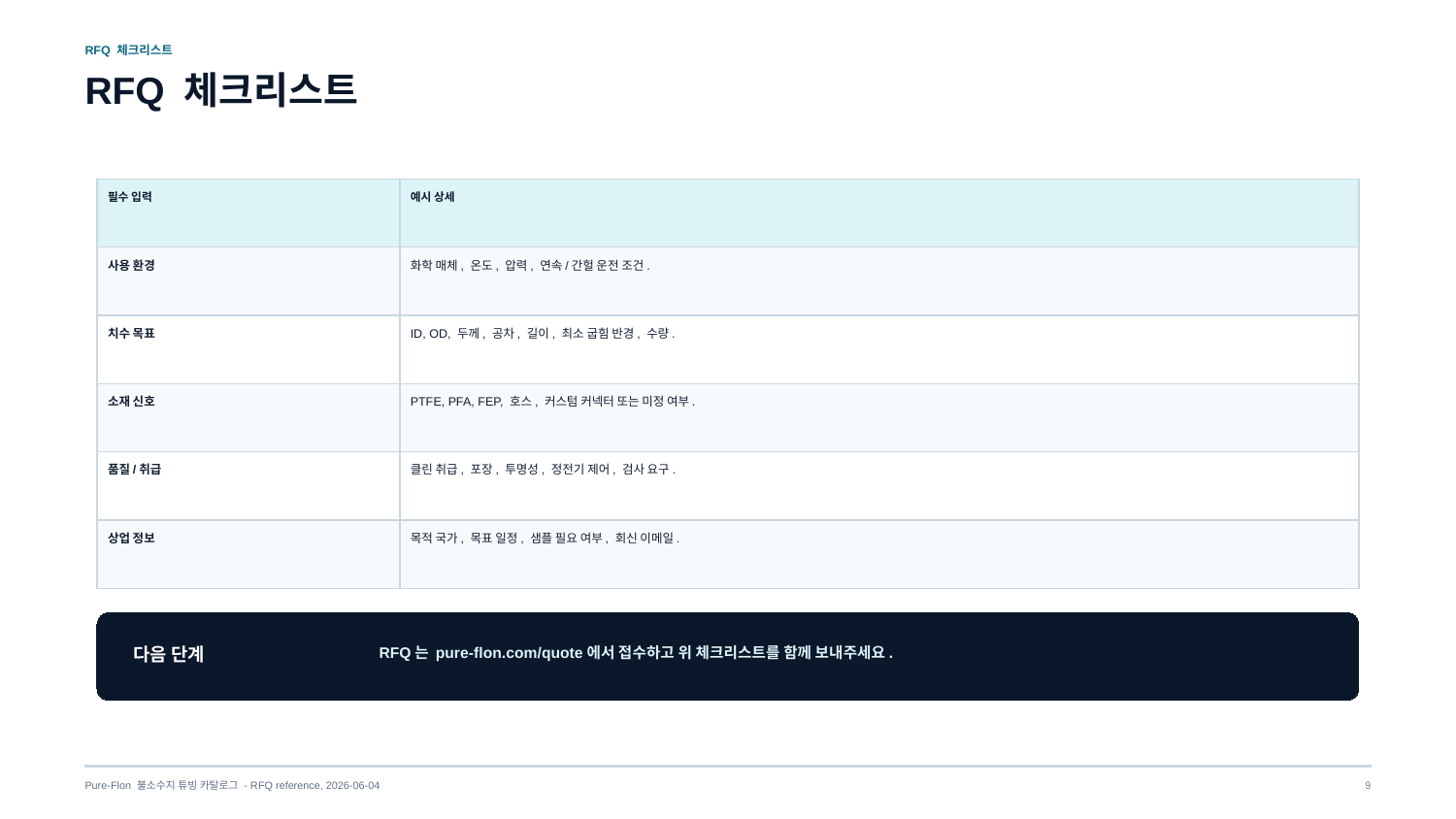

RFQ 체크리스트
RFQ 체크리스트

필수 입력
예시 상세

사용 환경
화학 매체, 온도, 압력, 연속/간헐 운전 조건.

치수 목표
ID, OD, 두께, 공차, 길이, 최소 굽힘 반경, 수량.

소재 신호
PTFE, PFA, FEP, 호스, 커스텀 커넥터 또는 미정 여부.

품질/취급
클린 취급, 포장, 투명성, 정전기 제어, 검사 요구.

상업 정보
목적 국가, 목표 일정, 샘플 필요 여부, 회신 이메일.

다음 단계
RFQ는 pure-flon.com/quote에서 접수하고 위 체크리스트를 함께 보내주세요.

Pure-Flon 불소수지 튜빙 카탈로그 - RFQ reference, 2026-06-04
9